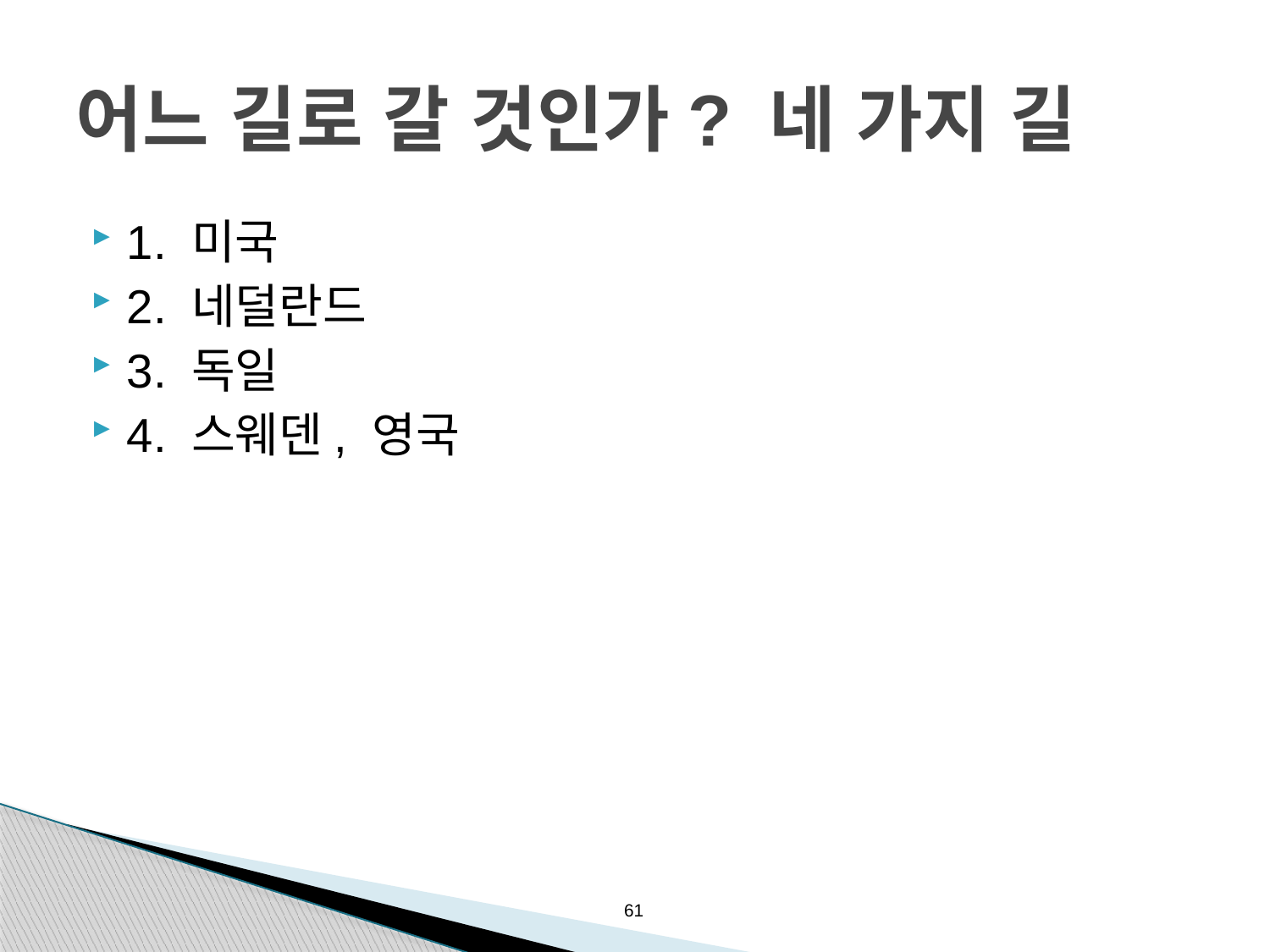

1. 미국
2. 네덜란드
3. 독일
4. 스웨덴, 영국
어느 길로 갈 것인가? 네 가지 길
61